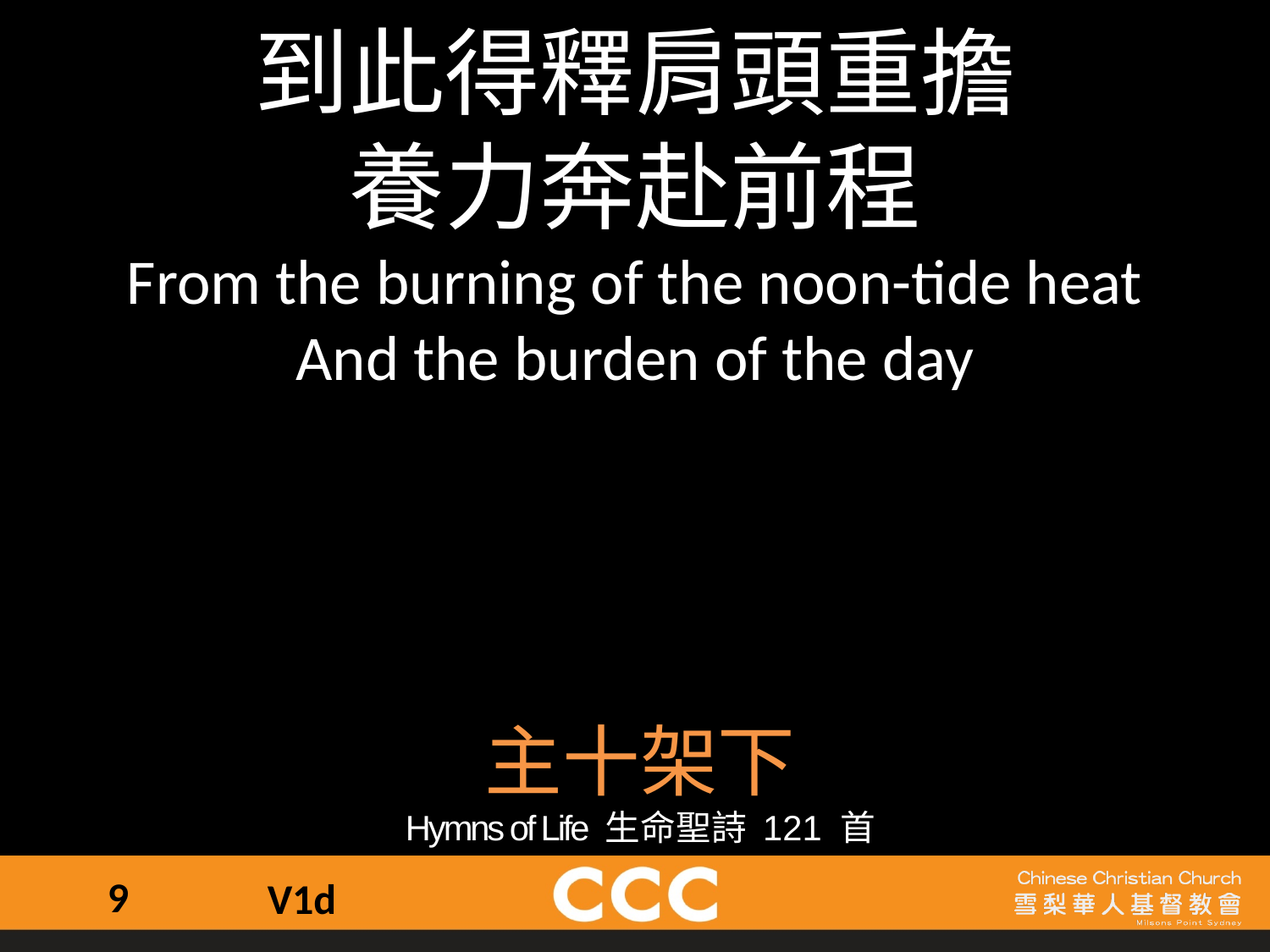

到此得釋肩頭重擔
養力奔赴前程
From the burning of the noon-tide heat
And the burden of the day
主十架下
Hymns of Life 生命聖詩 121 首

9
V1d